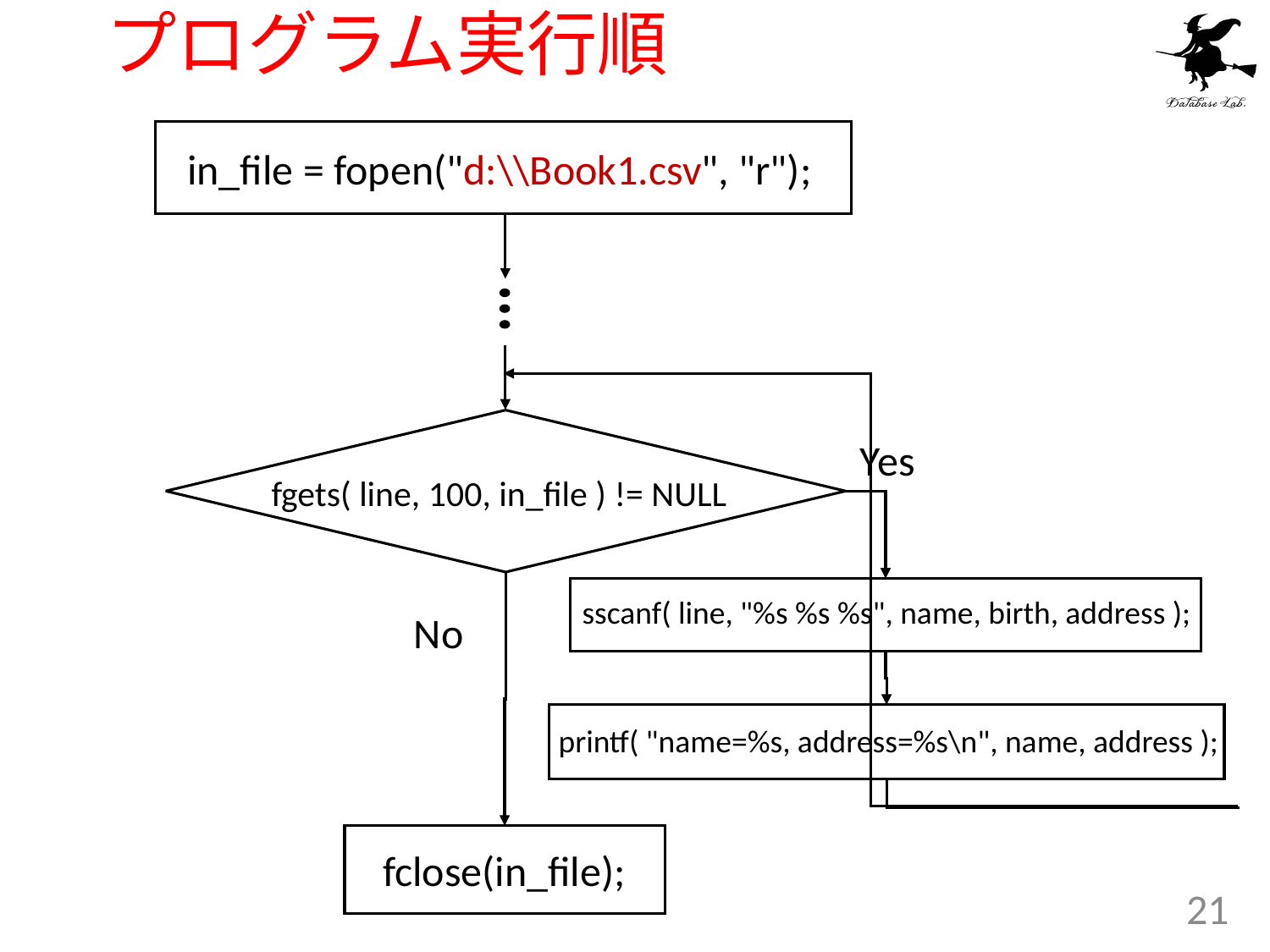

# プログラム実行順

in_file = fopen("d:\\Book1.csv", "r");

Yes
fgets( line, 100, in_file ) != NULL
sscanf( line, "%s %s %s", name, birth, address );

No

printf( "name=%s, address=%s\n", name, address );

fclose(in_file);
21